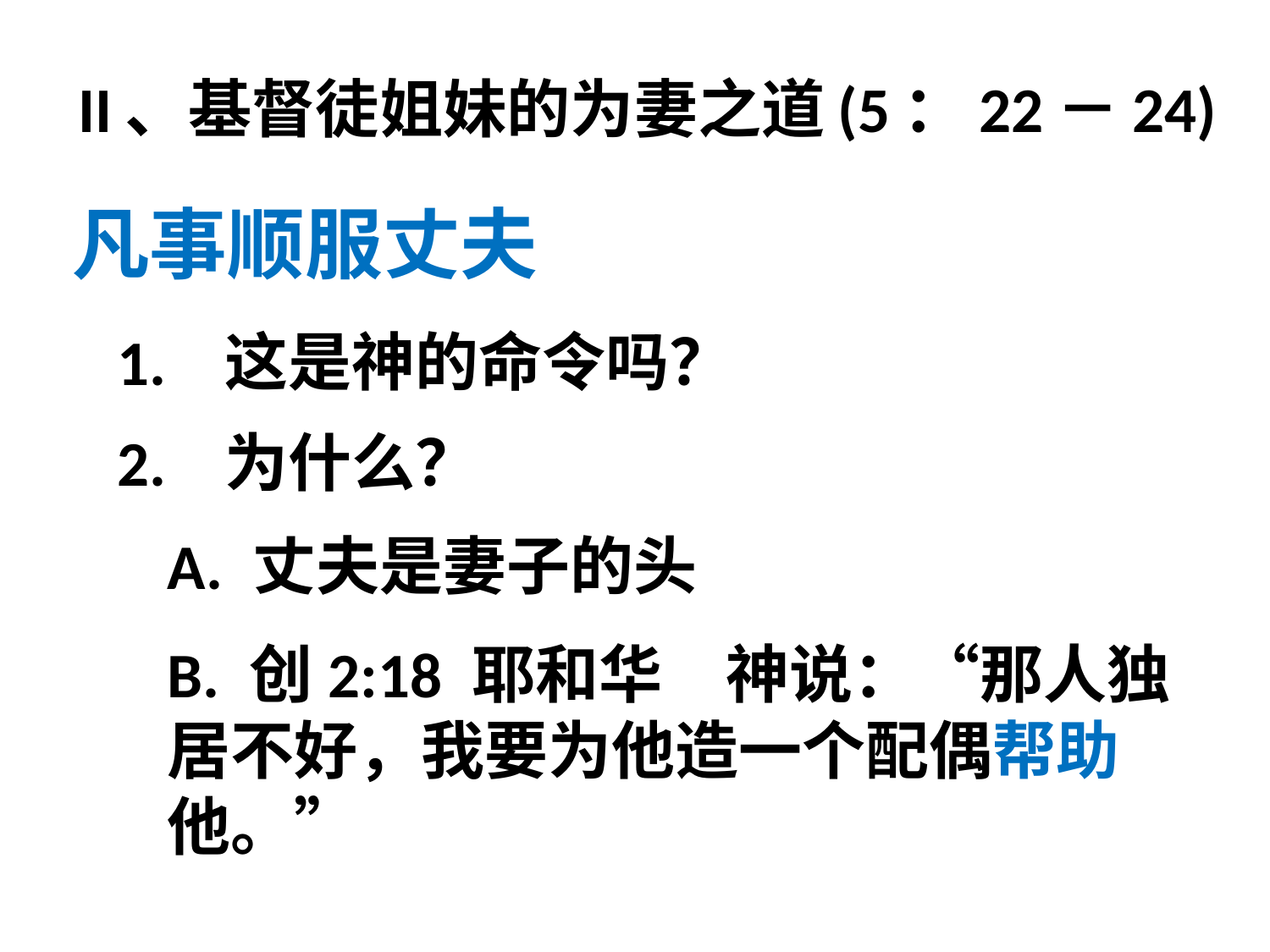

# II、基督徒姐妹的为妻之道(5：22－24)
凡事顺服丈夫
1.   这是神的命令吗？
2.   为什么？
A. 丈夫是妻子的头
B. 创2:18 耶和华　神说：“那人独居不好，我要为他造一个配偶帮助他。”